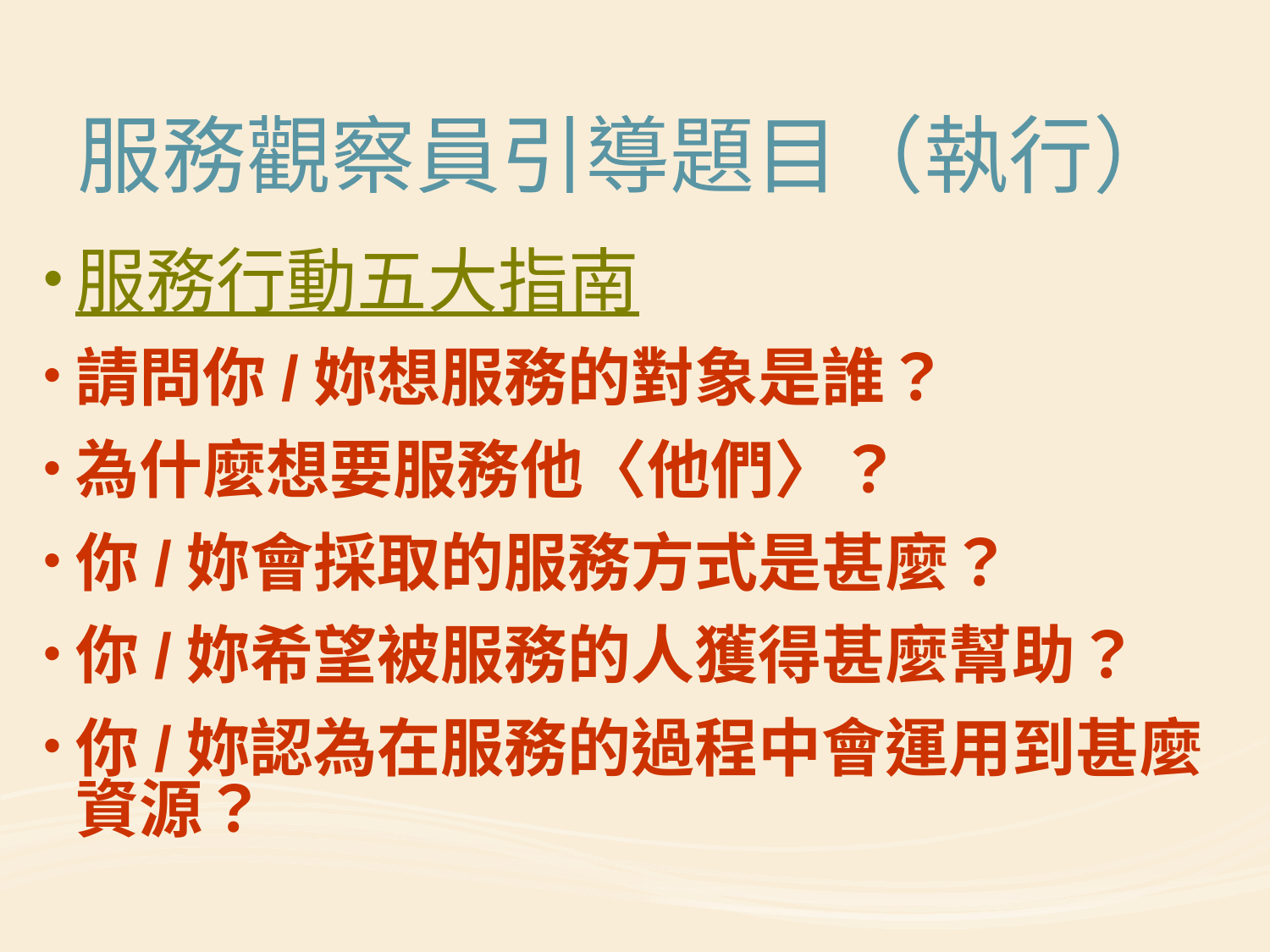

# 服務觀察員引導題目（執行）
服務行動五大指南
請問你/妳想服務的對象是誰？
為什麼想要服務他〈他們〉？
你/妳會採取的服務方式是甚麼？
你/妳希望被服務的人獲得甚麼幫助？
你/妳認為在服務的過程中會運用到甚麼資源？